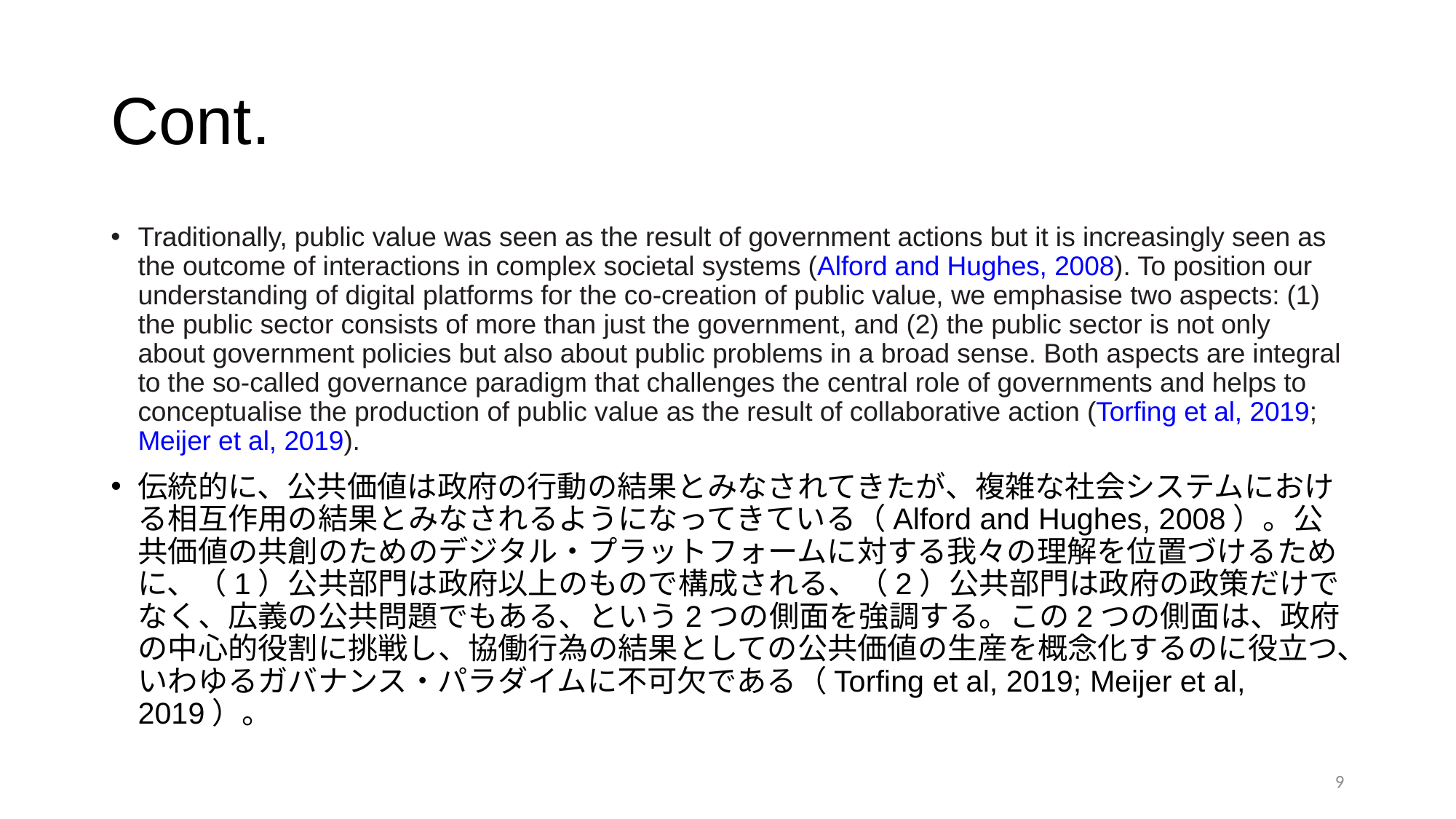

# Cont.
Traditionally, public value was seen as the result of government actions but it is increasingly seen as the outcome of interactions in complex societal systems (Alford and Hughes, 2008). To position our understanding of digital platforms for the co-creation of public value, we emphasise two aspects: (1) the public sector consists of more than just the government, and (2) the public sector is not only about government policies but also about public problems in a broad sense. Both aspects are integral to the so-called governance paradigm that challenges the central role of governments and helps to conceptualise the production of public value as the result of collaborative action (Torfing et al, 2019; Meijer et al, 2019).
伝統的に、公共価値は政府の行動の結果とみなされてきたが、複雑な社会システムにおける相互作用の結果とみなされるようになってきている（Alford and Hughes, 2008）。公共価値の共創のためのデジタル・プラットフォームに対する我々の理解を位置づけるために、（1）公共部門は政府以上のもので構成される、（2）公共部門は政府の政策だけでなく、広義の公共問題でもある、という2つの側面を強調する。この2つの側面は、政府の中心的役割に挑戦し、協働行為の結果としての公共価値の生産を概念化するのに役立つ、いわゆるガバナンス・パラダイムに不可欠である（Torfing et al, 2019; Meijer et al, 2019）。
9